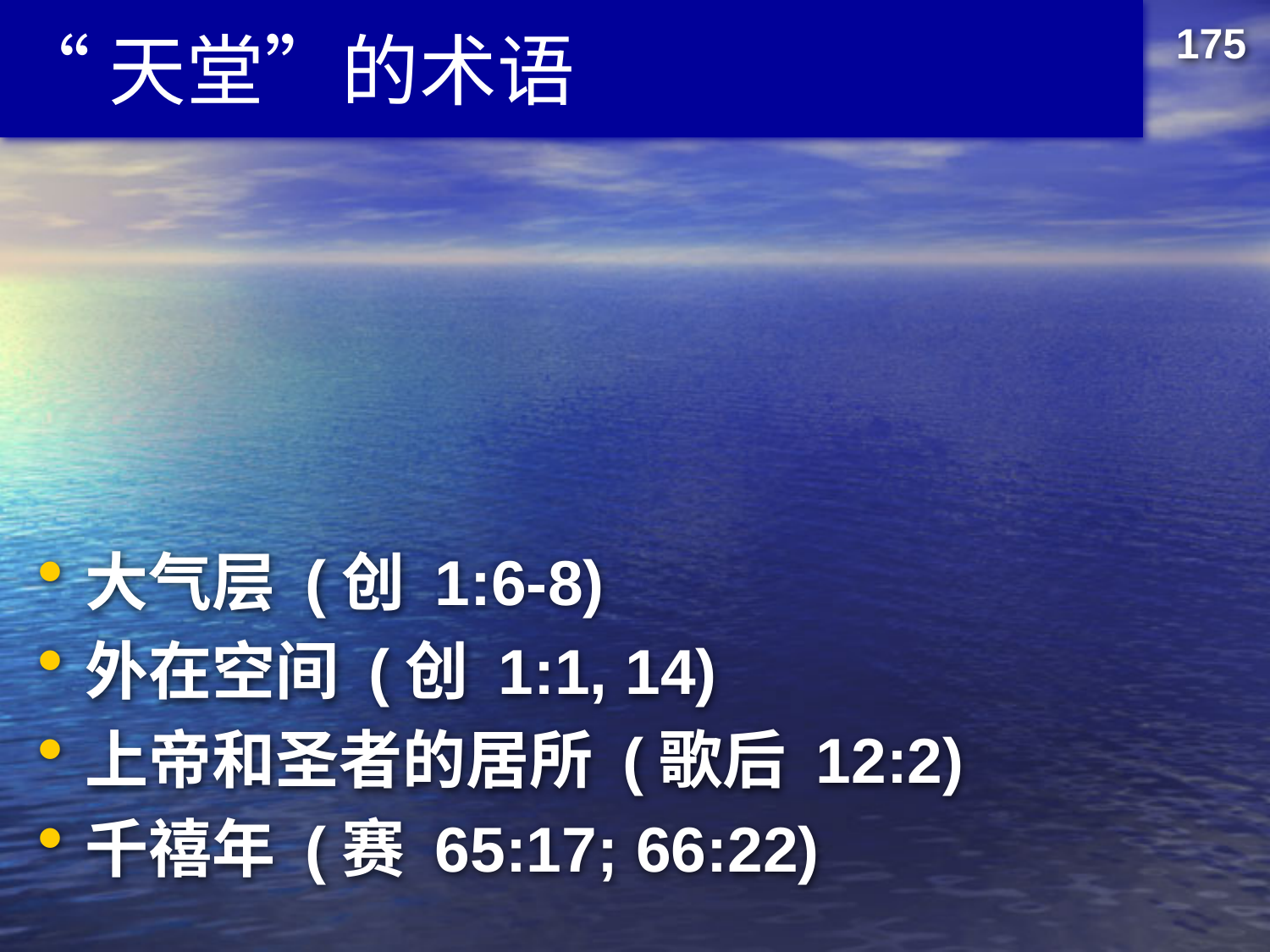

# “天堂”的术语
175
大气层 (创 1:6-8)
外在空间 (创 1:1, 14)
上帝和圣者的居所 (歌后 12:2)
千禧年 (赛 65:17; 66:22)